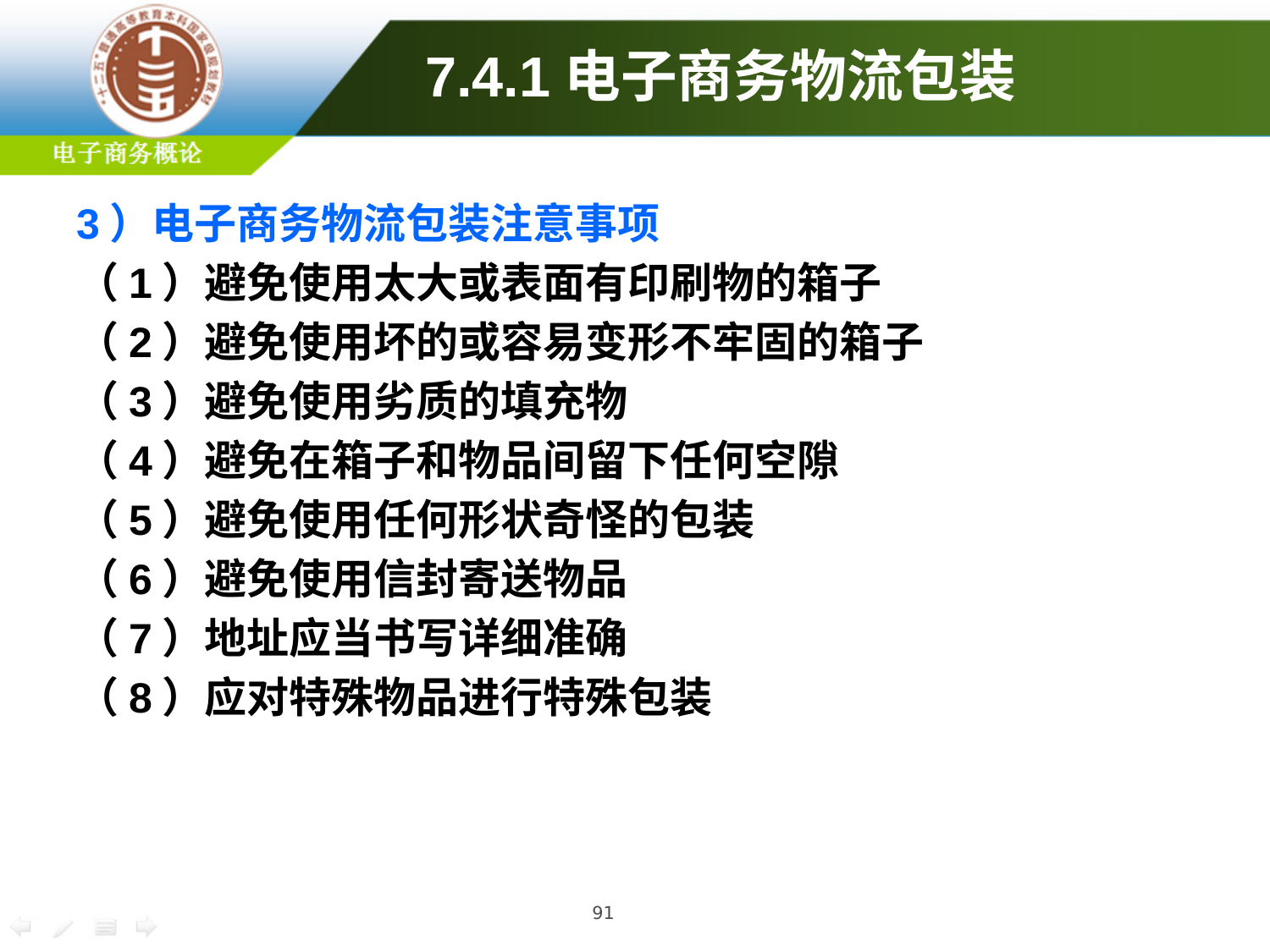

# 7.4.1电子商务物流包装
3）电子商务物流包装注意事项
（1）避免使用太大或表面有印刷物的箱子
（2）避免使用坏的或容易变形不牢固的箱子
（3）避免使用劣质的填充物
（4）避免在箱子和物品间留下任何空隙
（5）避免使用任何形状奇怪的包装
（6）避免使用信封寄送物品
（7）地址应当书写详细准确
（8）应对特殊物品进行特殊包装
91